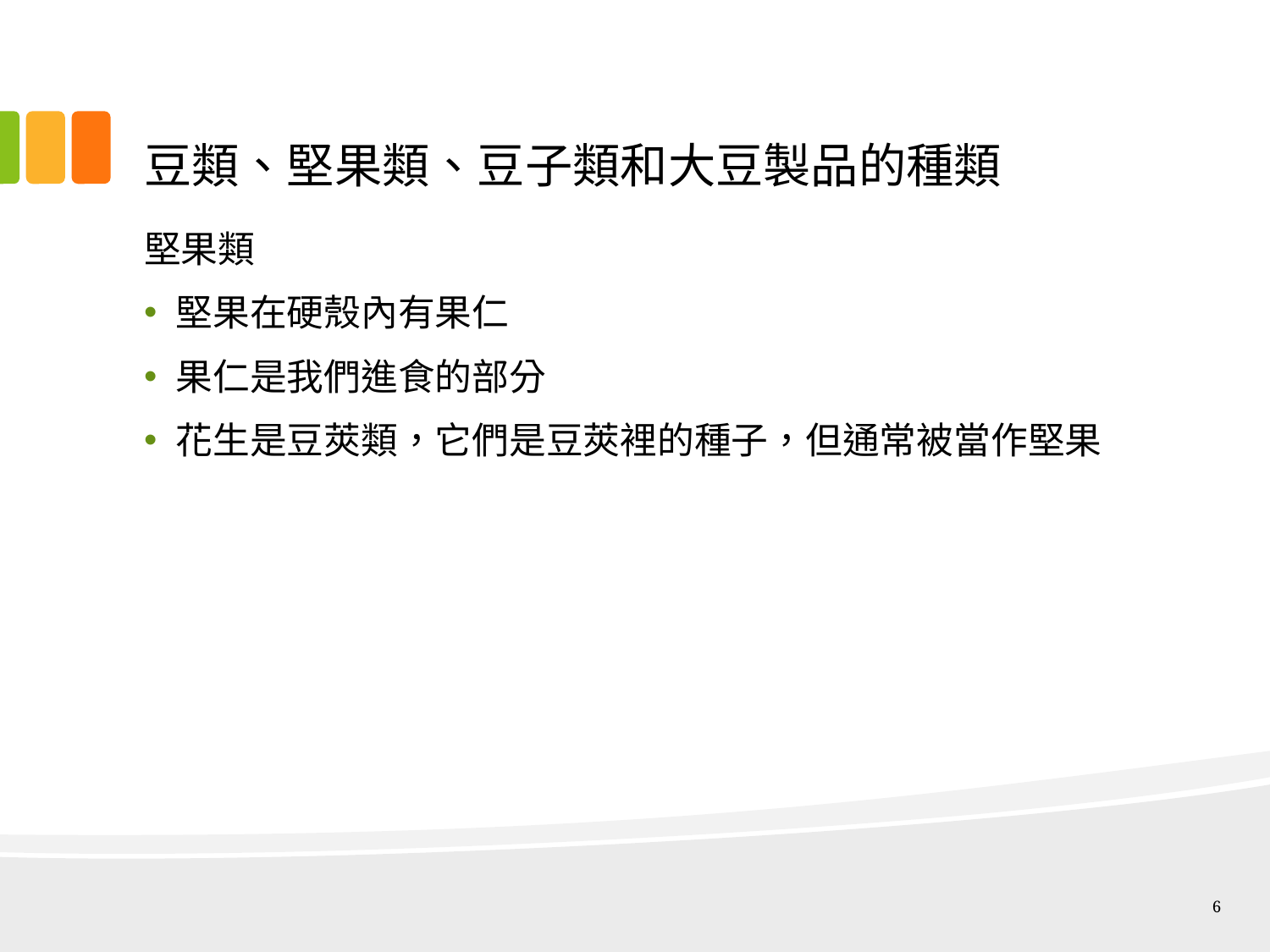

# 豆類、堅果類、豆子類和大豆製品的種類
堅果類
堅果在硬殼內有果仁
果仁是我們進食的部分
花生是豆莢類，它們是豆莢裡的種子，但通常被當作堅果

6